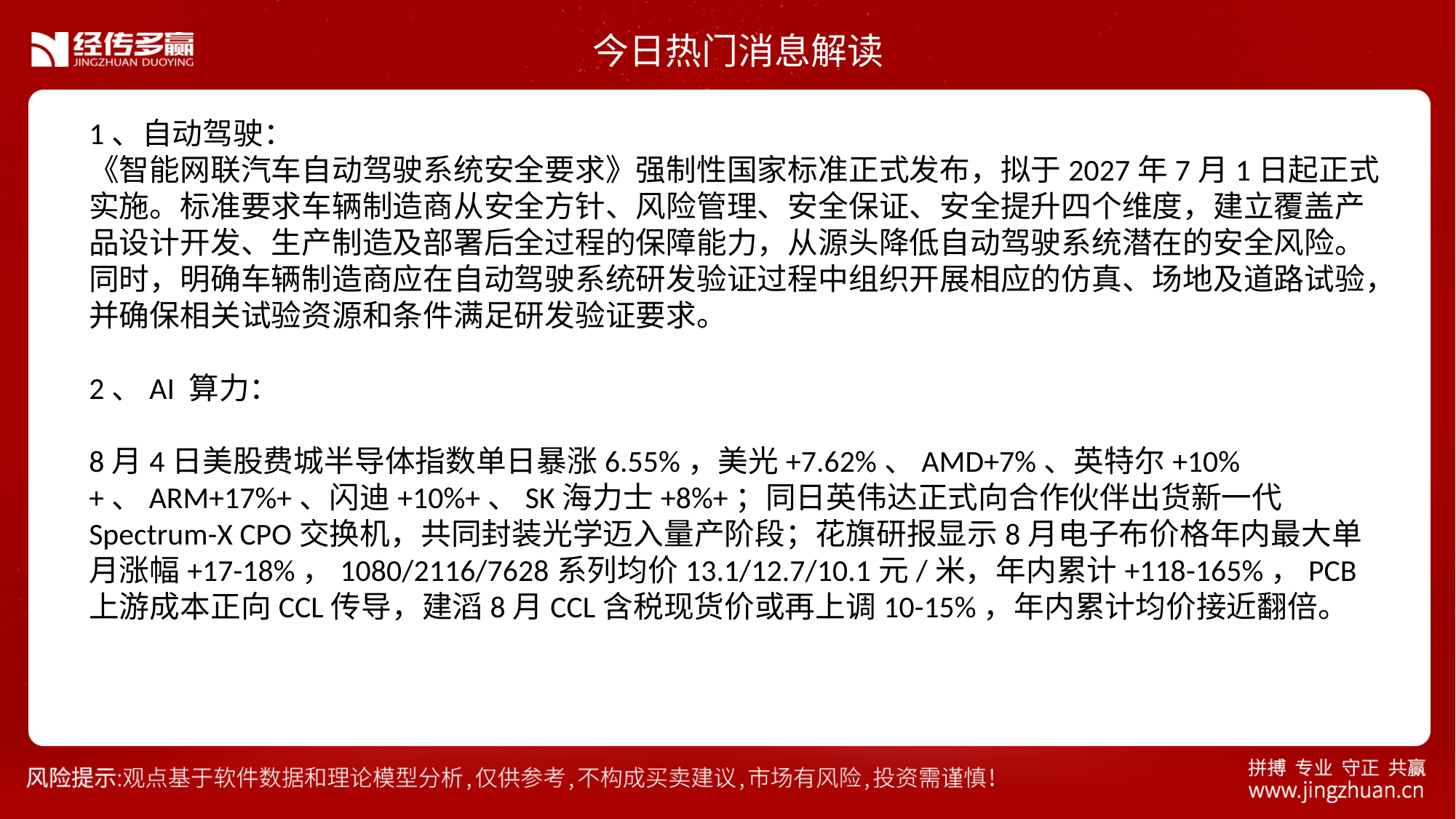

今日热门消息解读
1、自动驾驶：
《智能网联汽车自动驾驶系统安全要求》强制性国家标准正式发布，拟于2027年7月1日起正式实施。标准要求车辆制造商从安全方针、风险管理、安全保证、安全提升四个维度，建立覆盖产品设计开发、生产制造及部署后全过程的保障能力，从源头降低自动驾驶系统潜在的安全风险。同时，明确车辆制造商应在自动驾驶系统研发验证过程中组织开展相应的仿真、场地及道路试验，并确保相关试验资源和条件满足研发验证要求。

2、AI 算力：

8月4日美股费城半导体指数单日暴涨6.55%，美光+7.62%、AMD+7%、英特尔+10%+、ARM+17%+、闪迪+10%+、SK海力士+8%+；同日英伟达正式向合作伙伴出货新一代Spectrum-X CPO交换机，共同封装光学迈入量产阶段；花旗研报显示8月电子布价格年内最大单月涨幅+17-18%，1080/2116/7628系列均价13.1/12.7/10.1元/米，年内累计+118-165%，PCB上游成本正向CCL传导，建滔8月CCL含税现货价或再上调10-15%，年内累计均价接近翻倍。